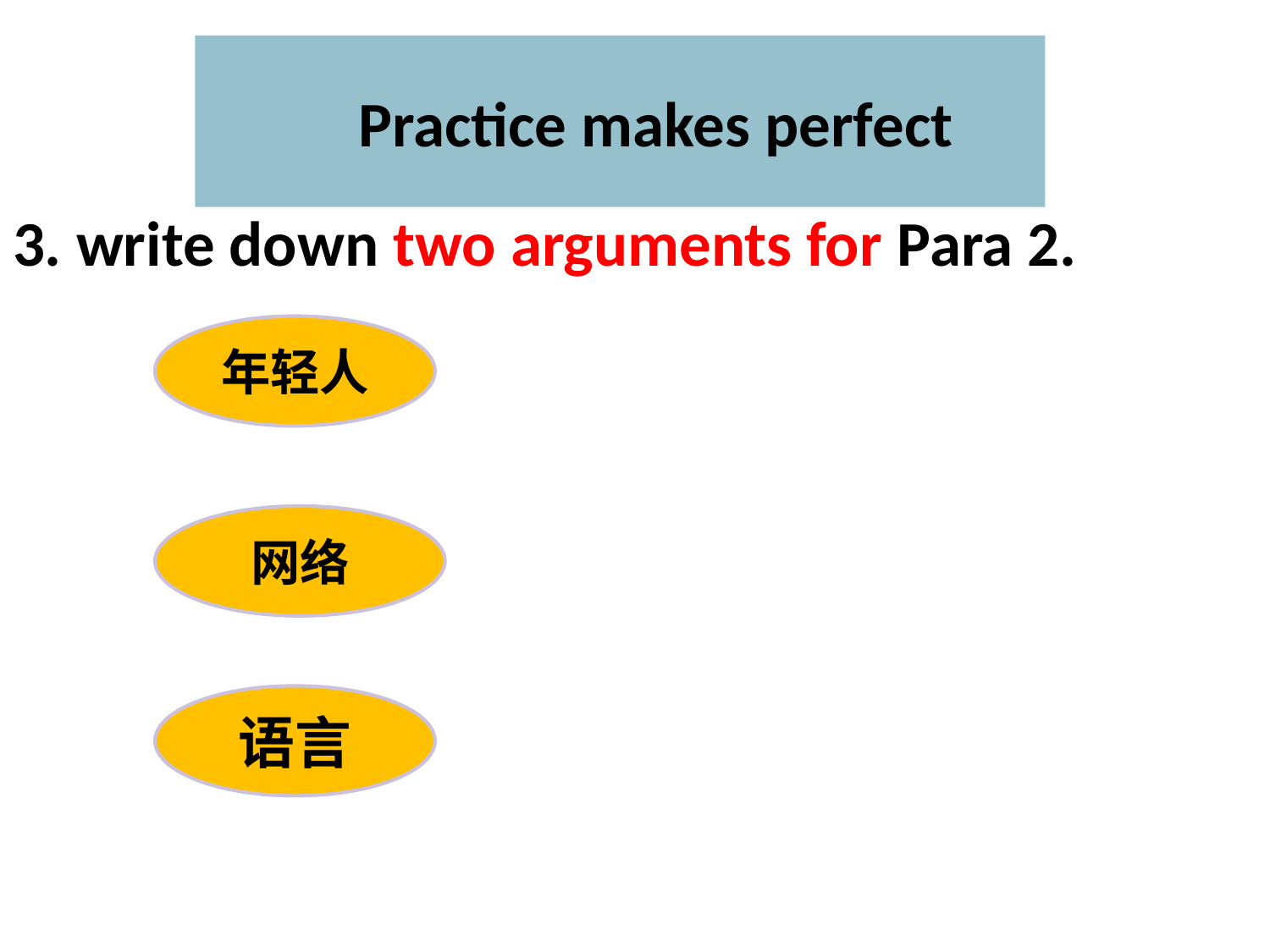

# Practice makes perfect
3. write down two arguments for Para 2.

年轻人
网络
语言